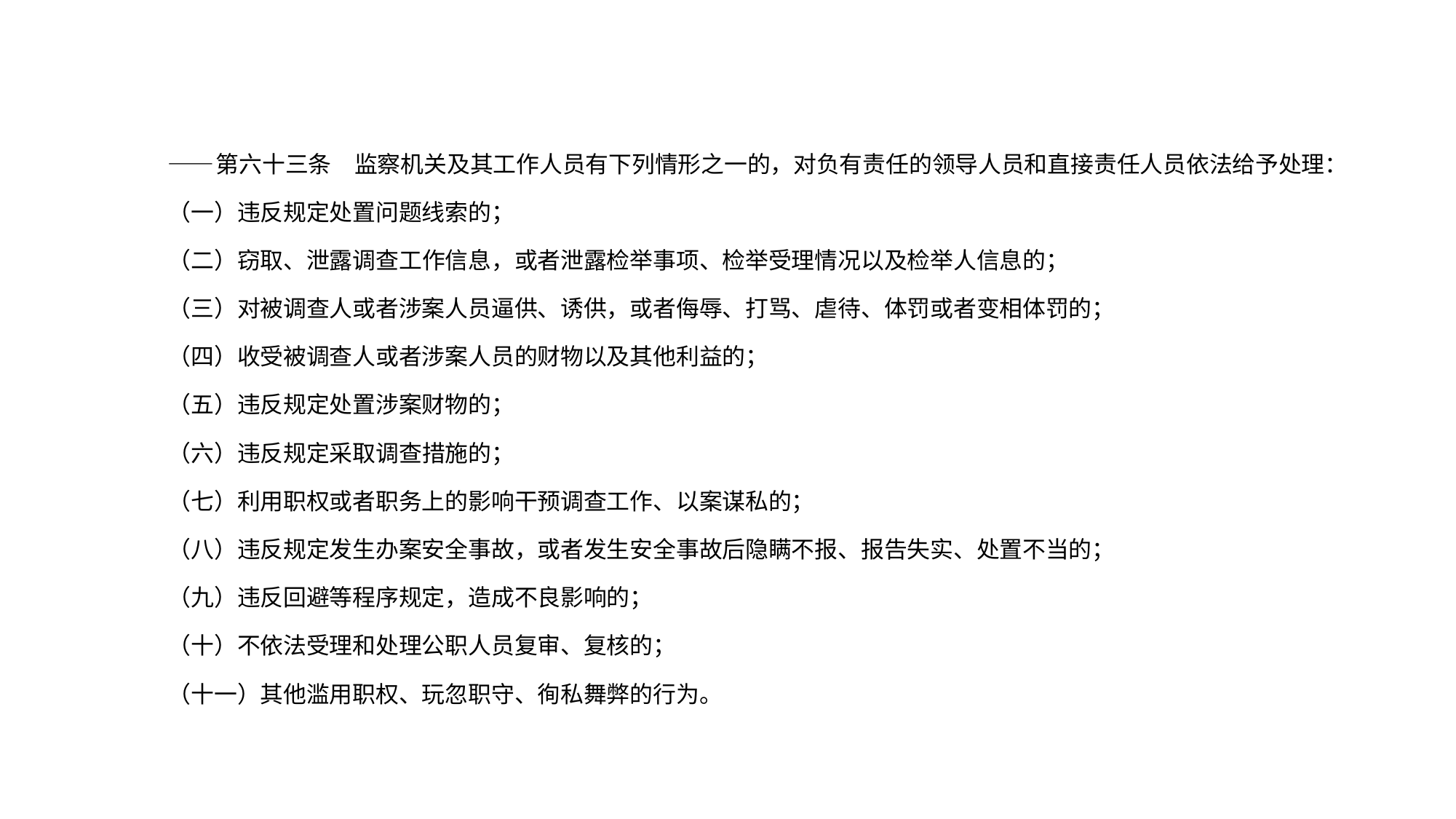

#
——第六十三条　监察机关及其工作人员有下列情形之一的，对负有责任的领导人员和直接责任人员依法给予处理：
（一）违反规定处置问题线索的；
（二）窃取、泄露调查工作信息，或者泄露检举事项、检举受理情况以及检举人信息的；
（三）对被调查人或者涉案人员逼供、诱供，或者侮辱、打骂、虐待、体罚或者变相体罚的；
（四）收受被调查人或者涉案人员的财物以及其他利益的；
（五）违反规定处置涉案财物的；
（六）违反规定采取调查措施的；
（七）利用职权或者职务上的影响干预调查工作、以案谋私的；
（八）违反规定发生办案安全事故，或者发生安全事故后隐瞒不报、报告失实、处置不当的；
（九）违反回避等程序规定，造成不良影响的；
（十）不依法受理和处理公职人员复审、复核的；
（十一）其他滥用职权、玩忽职守、徇私舞弊的行为。